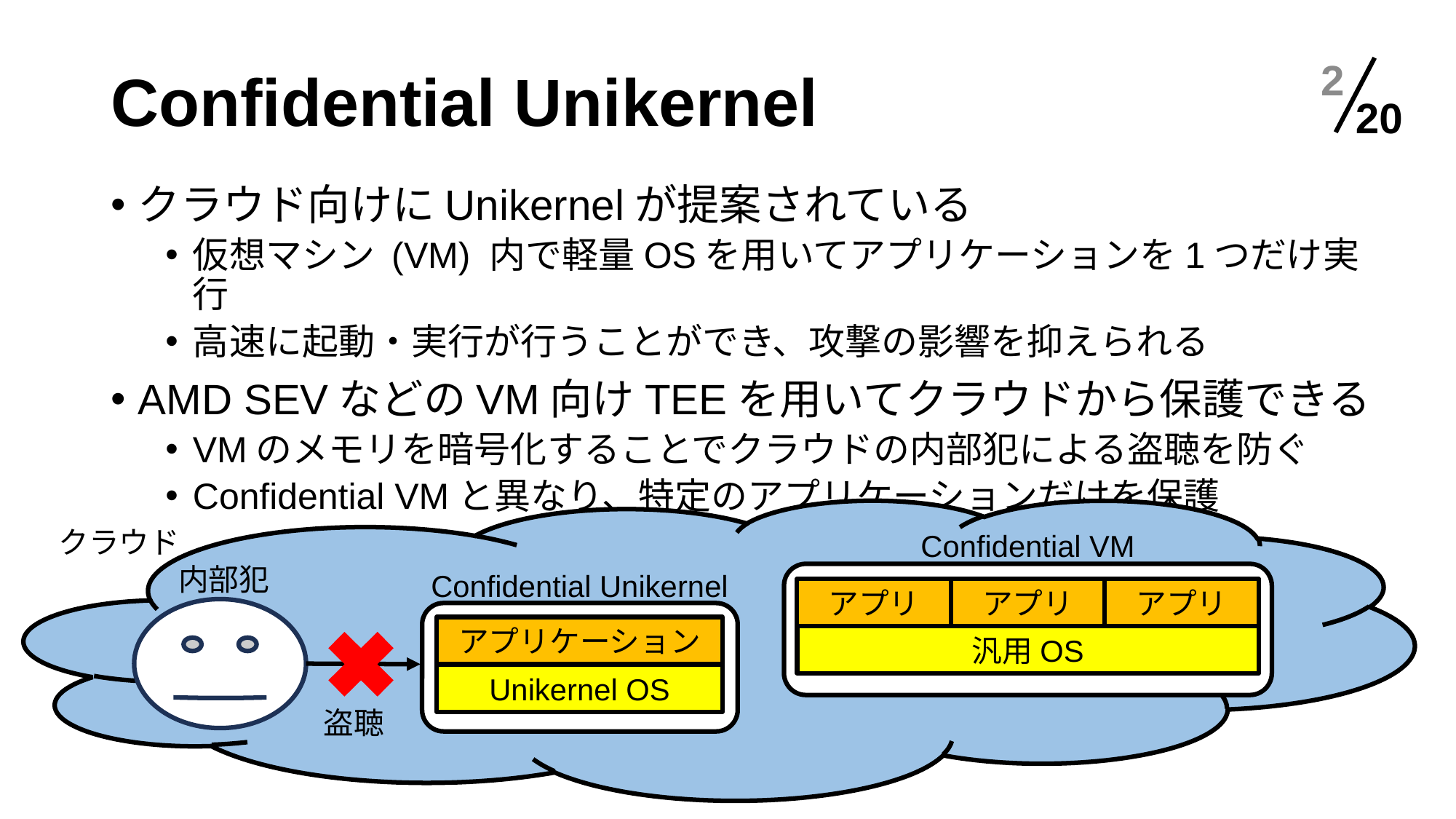

# Confidential Unikernel
2
クラウド向けにUnikernelが提案されている
仮想マシン (VM) 内で軽量OSを用いてアプリケーションを1つだけ実行
高速に起動・実行が行うことができ、攻撃の影響を抑えられる
AMD SEVなどのVM向けTEEを用いてクラウドから保護できる
VMのメモリを暗号化することでクラウドの内部犯による盗聴を防ぐ
Confidential VMと異なり、特定のアプリケーションだけを保護

クラウド
Confidential VM
内部犯
Confidential Unikernel

アプリ
アプリ
アプリ

アプリケーション

汎用OS
Unikernel OS
盗聴